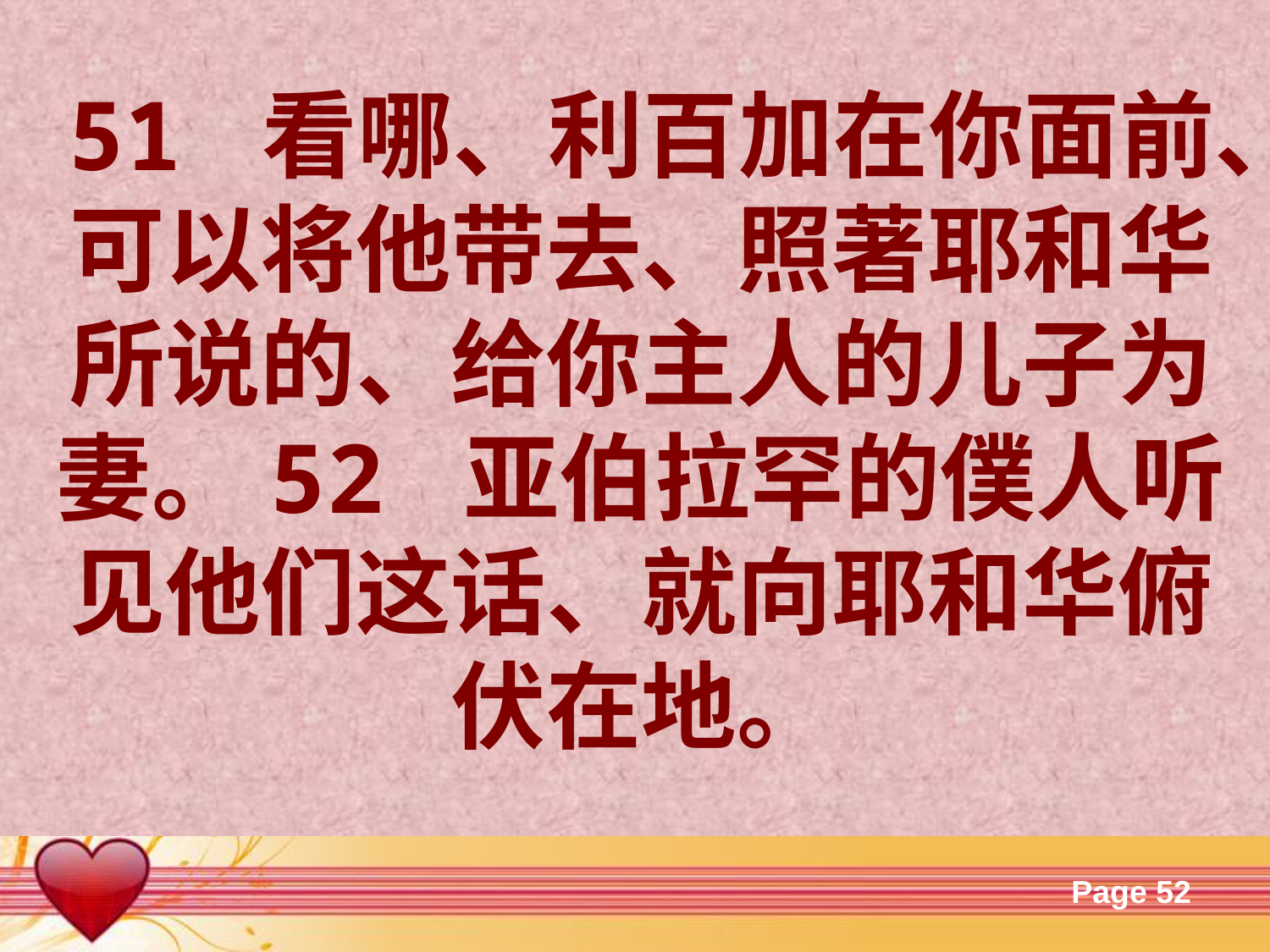

51 看哪、利百加在你面前、可以将他带去、照著耶和华所说的、给你主人的儿子为妻。52 亚伯拉罕的僕人听见他们这话、就向耶和华俯伏在地。